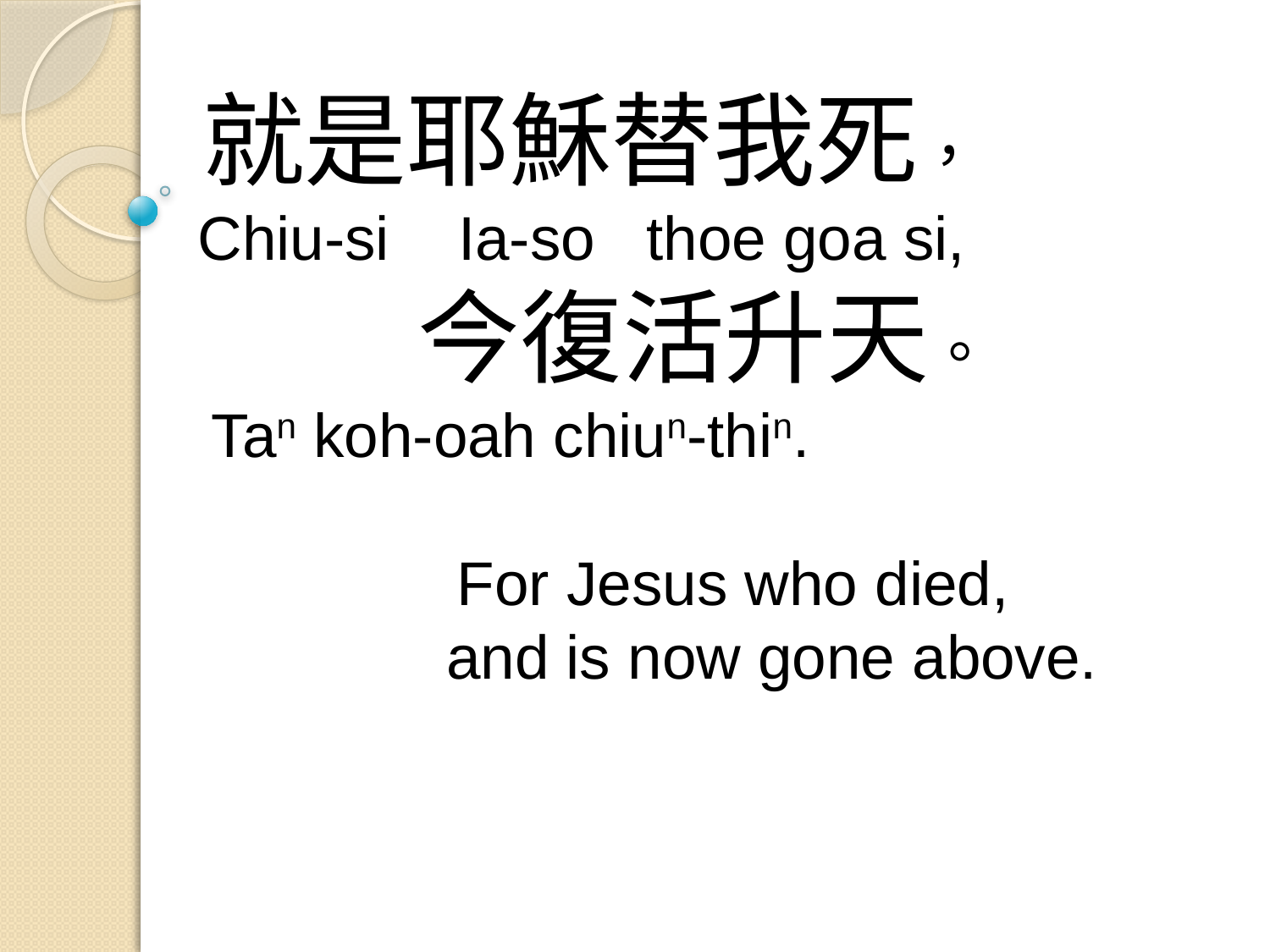

# 就是耶穌替我死， Chiu-si    Ia-so   thoe goa si, 今復活升天。 Tan koh-oah chiun-thin. For Jesus who died, and is now gone above.